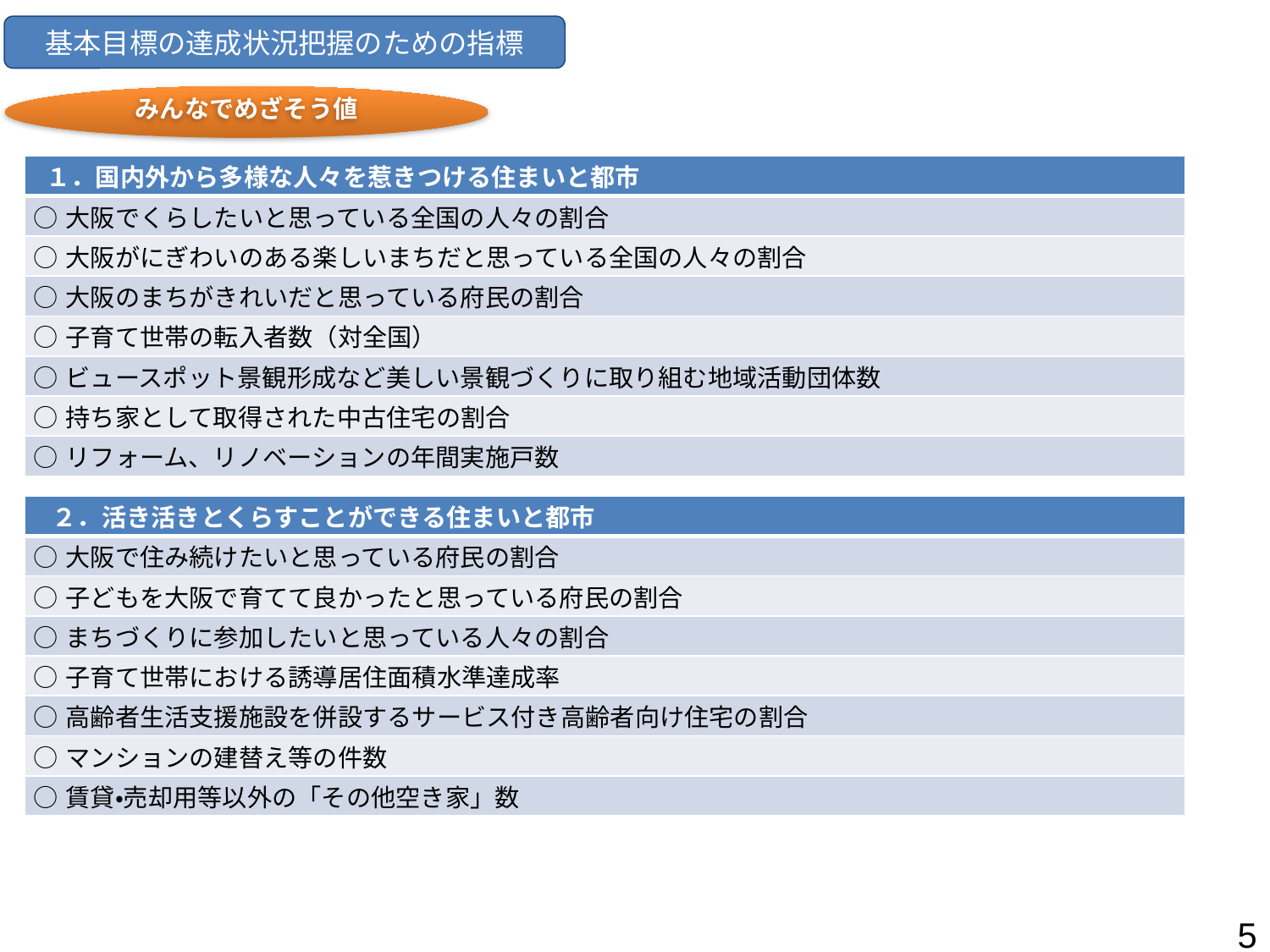

基本目標の達成状況把握のための指標

みんなでめざそう値
| １．国内外から多様な人々を惹きつける住まいと都市 |
| --- |
| ○大阪でくらしたいと思っている全国の人々の割合 |
| ○大阪がにぎわいのある楽しいまちだと思っている全国の人々の割合 |
| ○大阪のまちがきれいだと思っている府民の割合 |
| ○子育て世帯の転入者数（対全国） |
| ○ビュースポット景観形成など美しい景観づくりに取り組む地域活動団体数 |
| ○持ち家として取得された中古住宅の割合 |
| ○リフォーム、リノベーションの年間実施戸数 |
| ２．活き活きとくらすことができる住まいと都市 |
| --- |
| ○大阪で住み続けたいと思っている府民の割合 |
| ○子どもを大阪で育てて良かったと思っている府民の割合 |
| ○まちづくりに参加したいと思っている人々の割合 |
| ○子育て世帯における誘導居住面積水準達成率 |
| ○高齢者生活支援施設を併設するサービス付き高齢者向け住宅の割合 |
| ○マンションの建替え等の件数 |
| ○賃貸・売却用等以外の「その他空き家」数 |
5